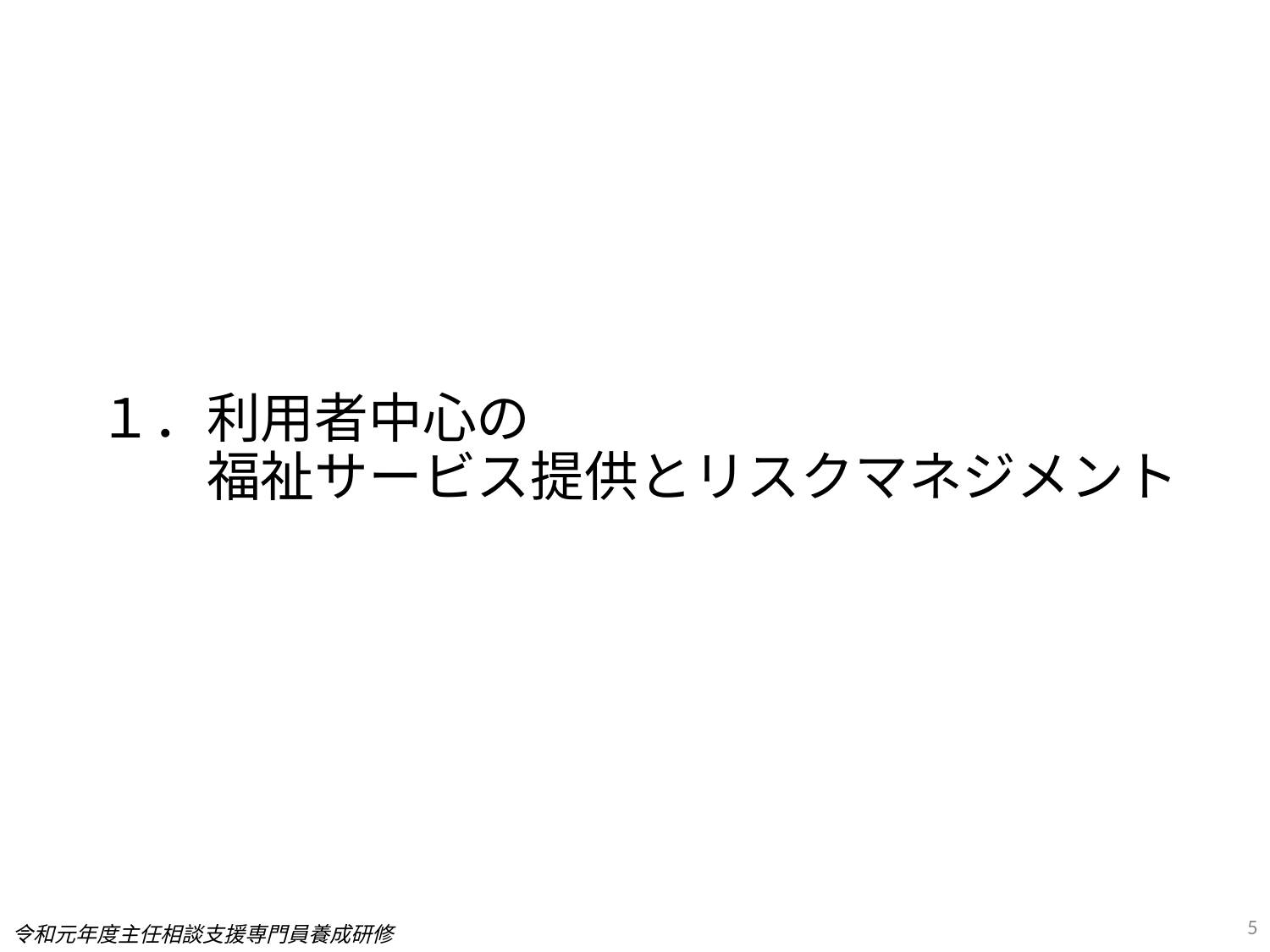

# １．利用者中心の 　　福祉サービス提供とリスクマネジメント
5
令和元年度主任相談支援専門員養成研修